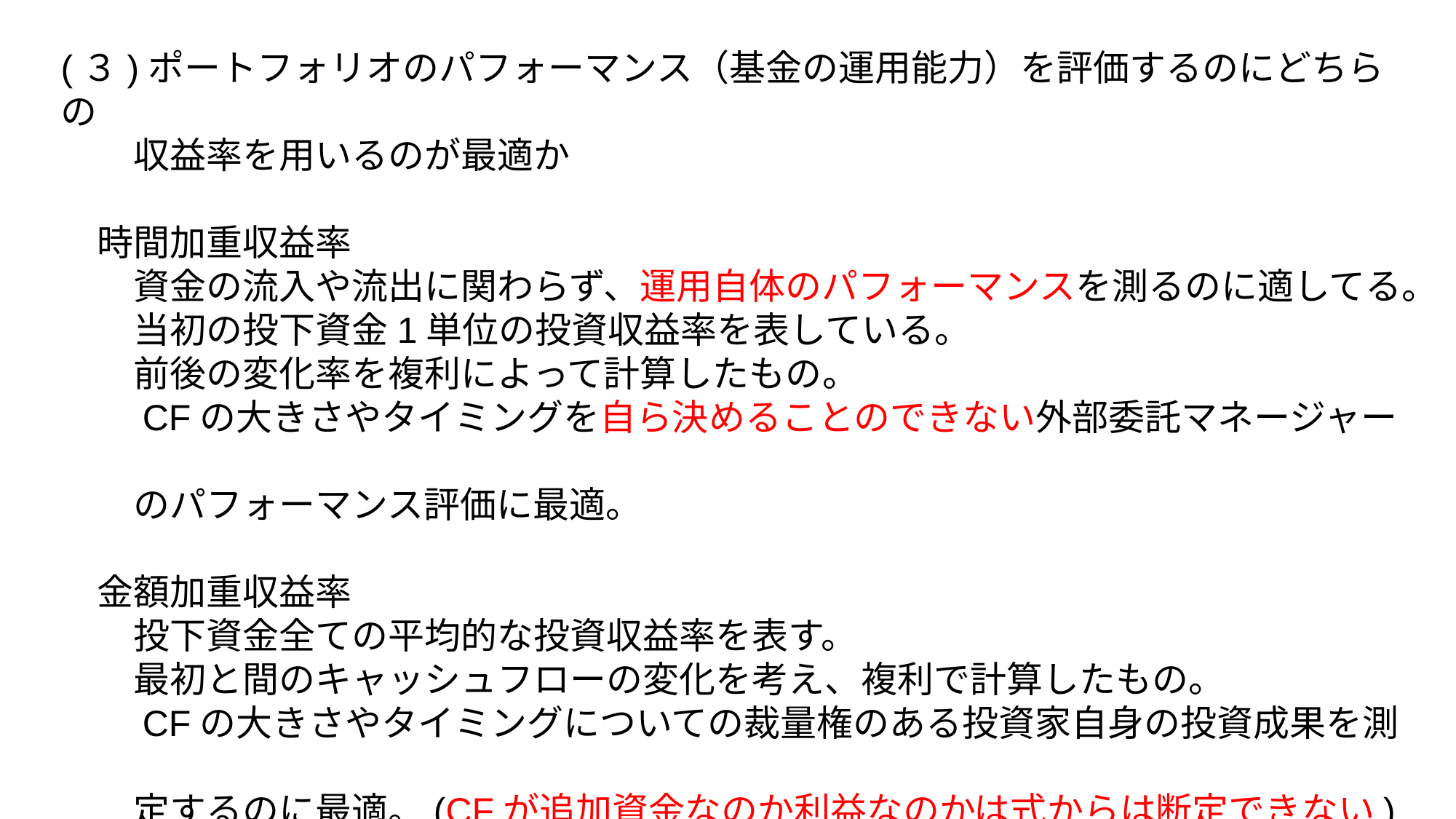

(３)ポートフォリオのパフォーマンス（基金の運用能力）を評価するのにどちらの
　　収益率を用いるのが最適か

　時間加重収益率
　　資金の流入や流出に関わらず、運用自体のパフォーマンスを測るのに適してる。
　　当初の投下資金1単位の投資収益率を表している。
　　前後の変化率を複利によって計算したもの。
　　CFの大きさやタイミングを自ら決めることのできない外部委託マネージャー
　　のパフォーマンス評価に最適。

　金額加重収益率
　　投下資金全ての平均的な投資収益率を表す。
　　最初と間のキャッシュフローの変化を考え、複利で計算したもの。
　　CFの大きさやタイミングについての裁量権のある投資家自身の投資成果を測
　　定するのに最適。(CFが追加資金なのか利益なのかは式からは断定できない)
　　実際の資金フローを考慮するため、投資家の観点から実際に得られたリターン
　　を測定するのに適している。